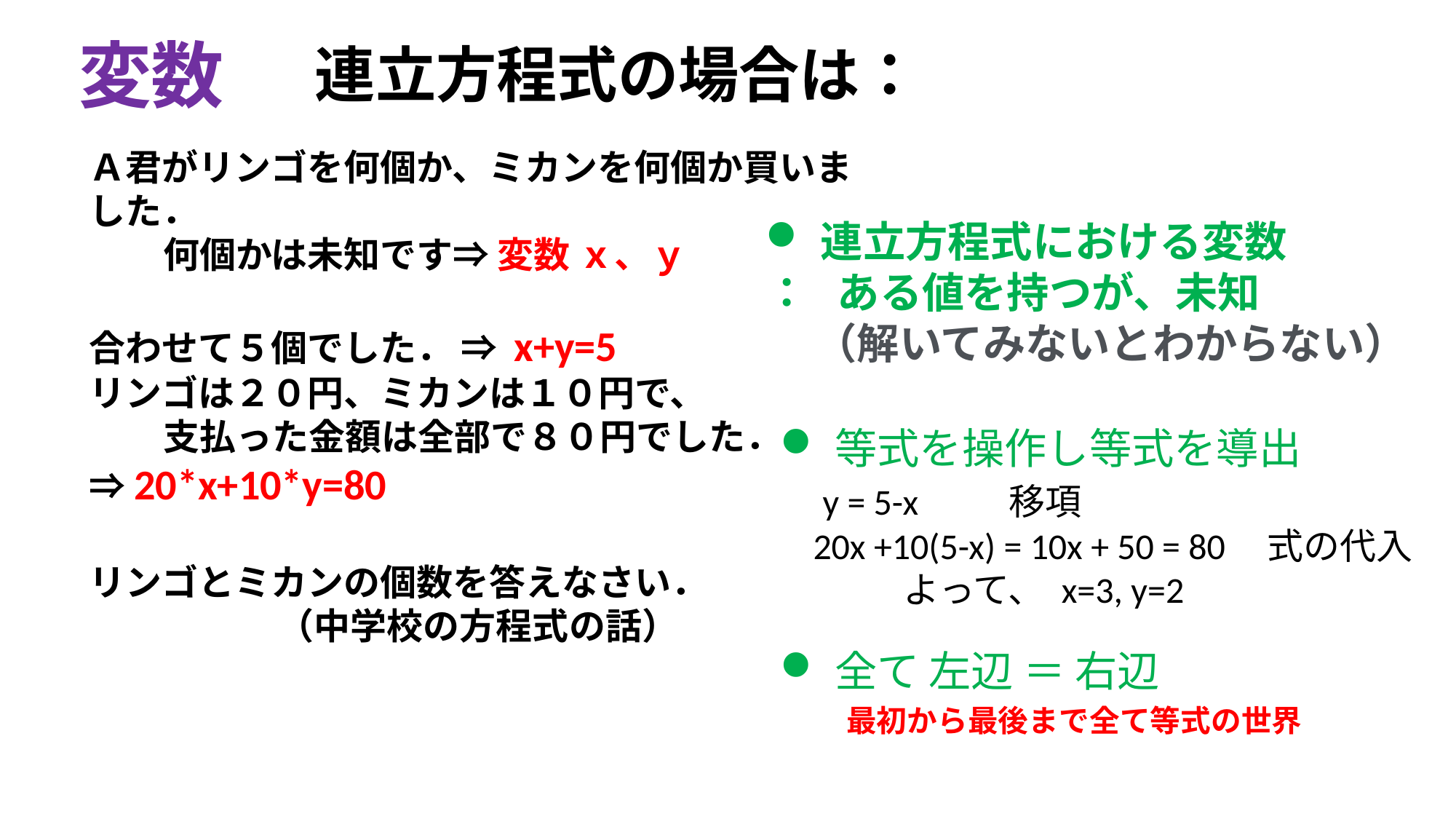

変数
連立方程式の場合は：
Ａ君がリンゴを何個か、ミカンを何個か買いました．
        何個かは未知です⇒ 変数 ｘ、ｙ

合わせて５個でした． ⇒ x+y=5
リンゴは２０円、ミカンは１０円で、
        支払った金額は全部で８０円でした． ⇒20*x+10*y=80

リンゴとミカンの個数を答えなさい．
                      （中学校の方程式の話）
連立方程式における変数
：   ある値を持つが、未知
    （解いてみないとわからない）
1
等式を操作し等式を導出
     y = 5-x          移項
    20x +10(5-x) = 10x + 50 = 80    式の代入
              よって、 x=3, y=2
全て 左辺 ＝ 右辺
       最初から最後まで全て等式の世界